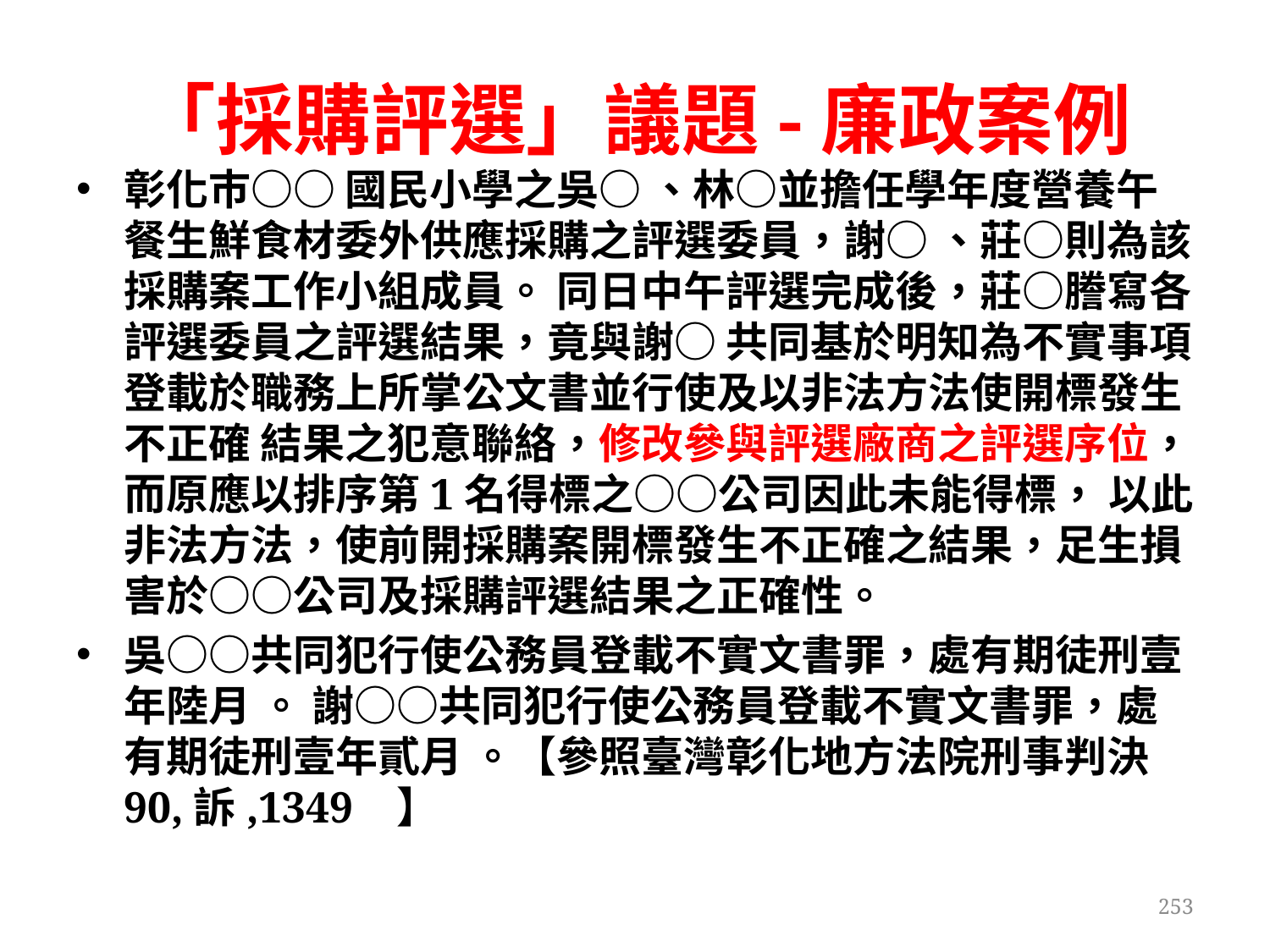

# 「採購評選」議題-廉政案例
彰化巿○○ 國民小學之吳○ 、林○並擔任學年度營養午餐生鮮食材委外供應採購之評選委員，謝○ 、莊○則為該採購案工作小組成員。 同日中午評選完成後，莊○謄寫各評選委員之評選結果，竟與謝○ 共同基於明知為不實事項登載於職務上所掌公文書並行使及以非法方法使開標發生不正確 結果之犯意聯絡，修改參與評選廠商之評選序位，而原應以排序第1名得標之○○公司因此未能得標， 以此非法方法，使前開採購案開標發生不正確之結果，足生損害於○○公司及採購評選結果之正確性。
吳○○共同犯行使公務員登載不實文書罪，處有期徒刑壹年陸月 。 謝○○共同犯行使公務員登載不實文書罪，處有期徒刑壹年貳月 。【參照臺灣彰化地方法院刑事判決90,訴,1349   】
253